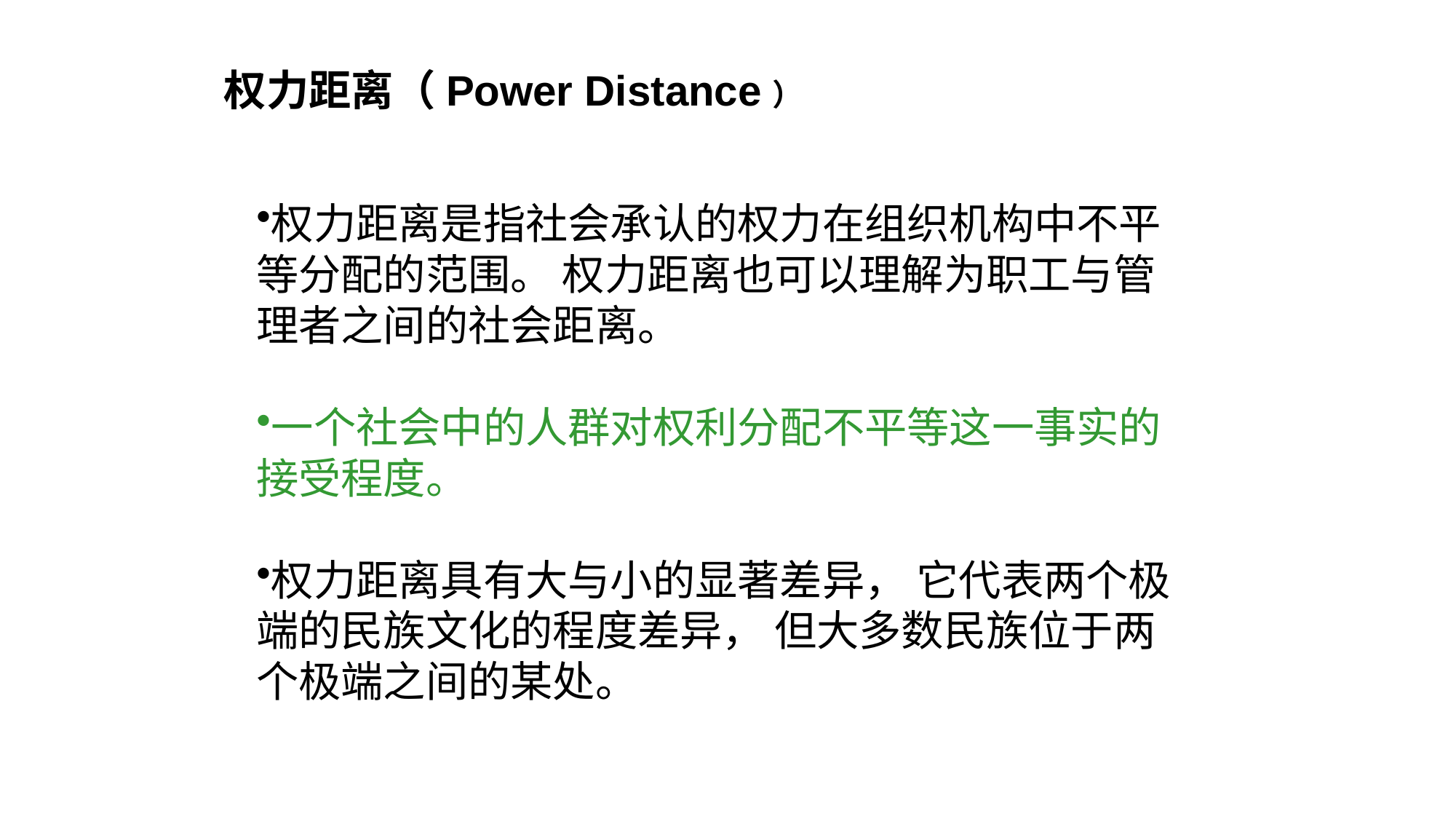

权力距离（Power Distance）
权力距离是指社会承认的权力在组织机构中不平等分配的范围。 权力距离也可以理解为职工与管理者之间的社会距离。

一个社会中的人群对权利分配不平等这一事实的接受程度。

权力距离具有大与小的显著差异， 它代表两个极端的民族文化的程度差异， 但大多数民族位于两个极端之间的某处。